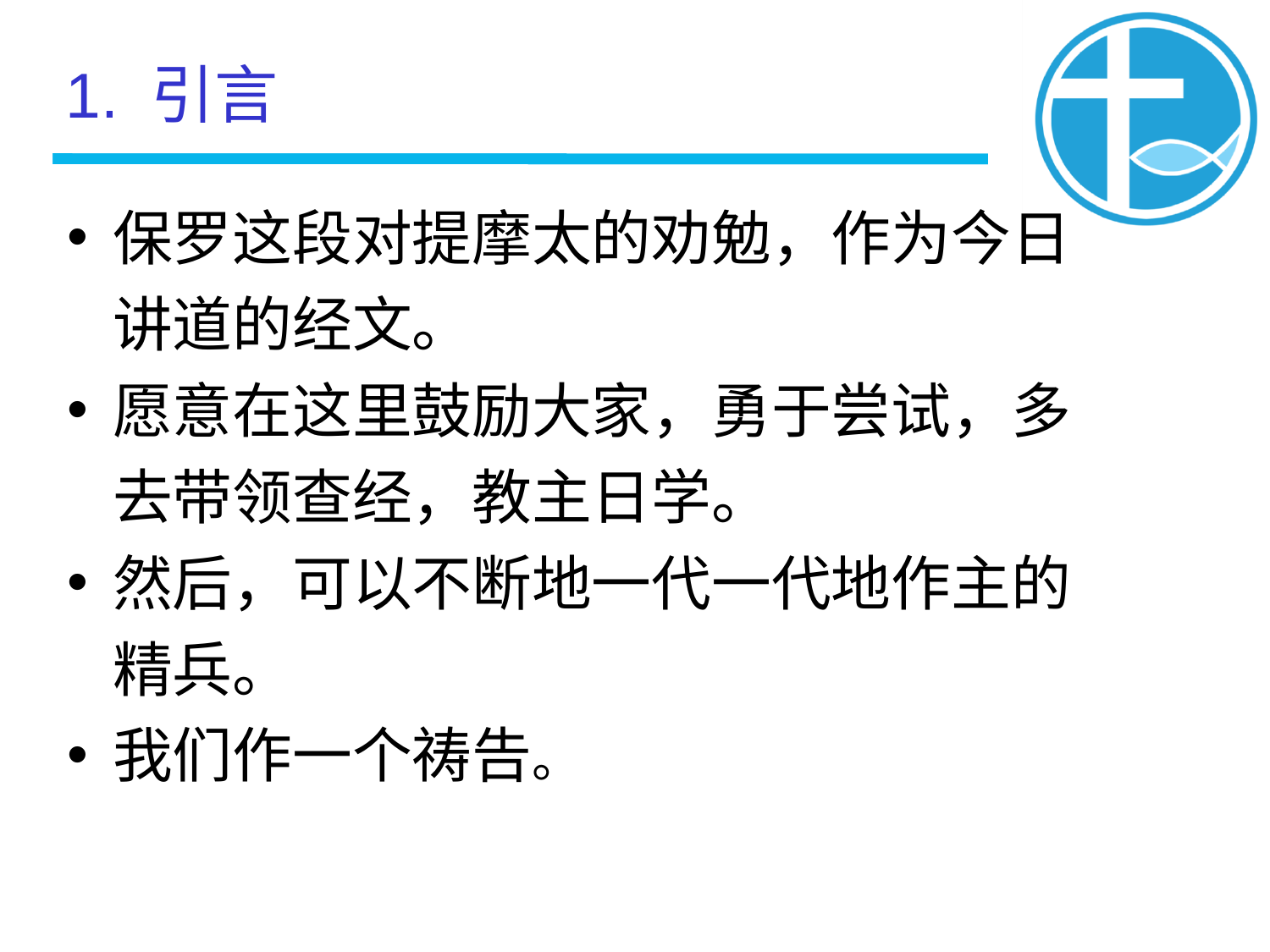

1. 引言
保罗这段对提摩太的劝勉，作为今日讲道的经文。
愿意在这里鼓励大家，勇于尝试，多去带领查经，教主日学。
然后，可以不断地一代一代地作主的精兵。
我们作一个祷告。